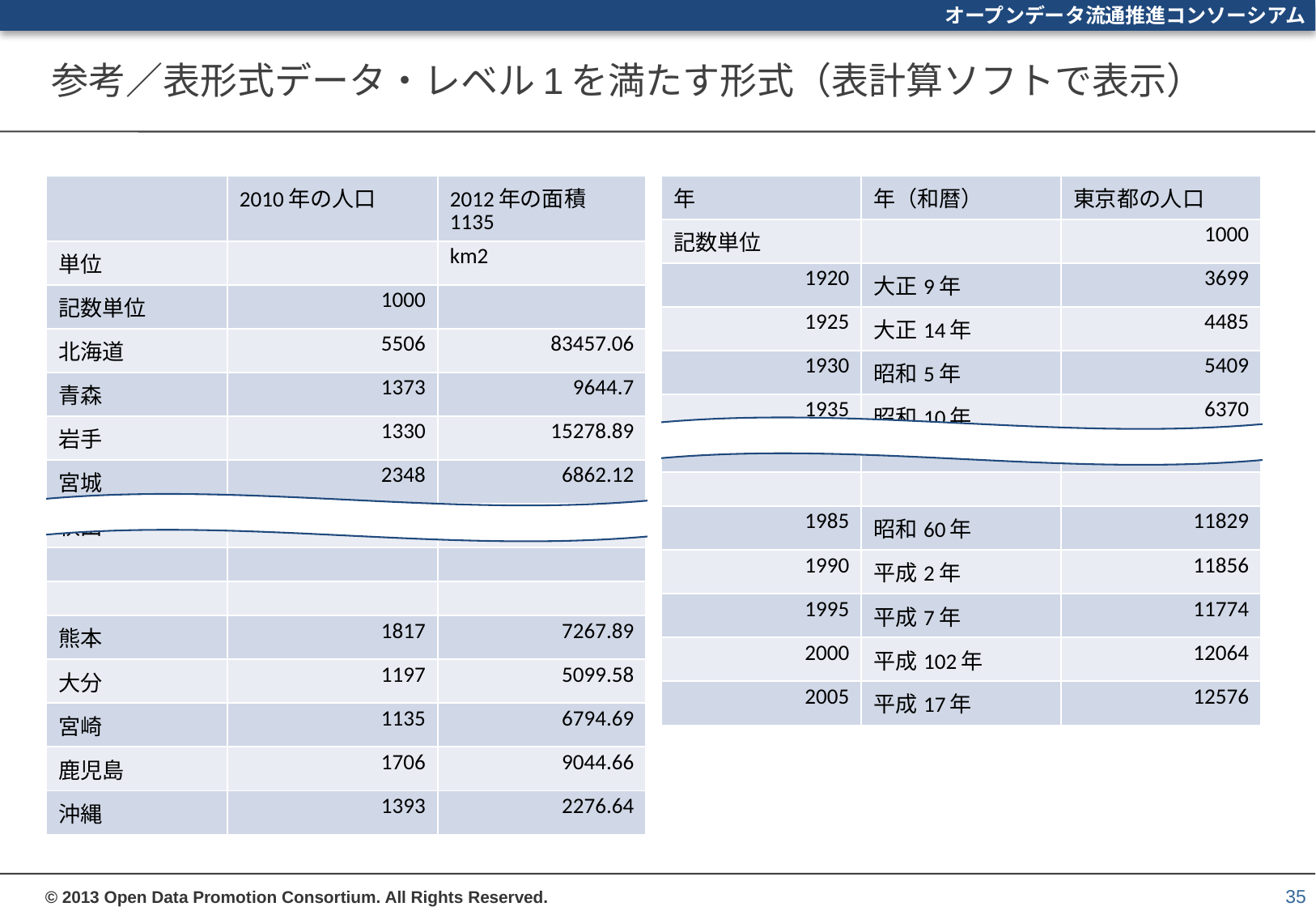

# 参考／表形式データ・レベル1を満たす形式（表計算ソフトで表示）
|  | 2010年の人口 | 2012年の面積1135 |
| --- | --- | --- |
| 単位 |  | km2 |
| 記数単位 | 1000 |  |
| 北海道 | 5506 | 83457.06 |
| 青森 | 1373 | 9644.7 |
| 岩手 | 1330 | 15278.89 |
| 宮城 | 2348 | 6862.12 |
| 秋田 | 1086 | 11636.3 |
|  |  |  |
|  |  |  |
| 熊本 | 1817 | 7267.89 |
| 大分 | 1197 | 5099.58 |
| 宮崎 | 1135 | 6794.69 |
| 鹿児島 | 1706 | 9044.66 |
| 沖縄 | 1393 | 2276.64 |
| 年 | 年（和暦） | 東京都の人口 |
| --- | --- | --- |
| 記数単位 |  | 1000 |
| 1920 | 大正9年 | 3699 |
| 1925 | 大正14年 | 4485 |
| 1930 | 昭和5年 | 5409 |
| 1935 | 昭和10年 | 6370 |
|  |  |  |
|  |  |  |
| 1985 | 昭和60年 | 11829 |
| 1990 | 平成2年 | 11856 |
| 1995 | 平成7年 | 11774 |
| 2000 | 平成102年 | 12064 |
| 2005 | 平成17年 | 12576 |

35